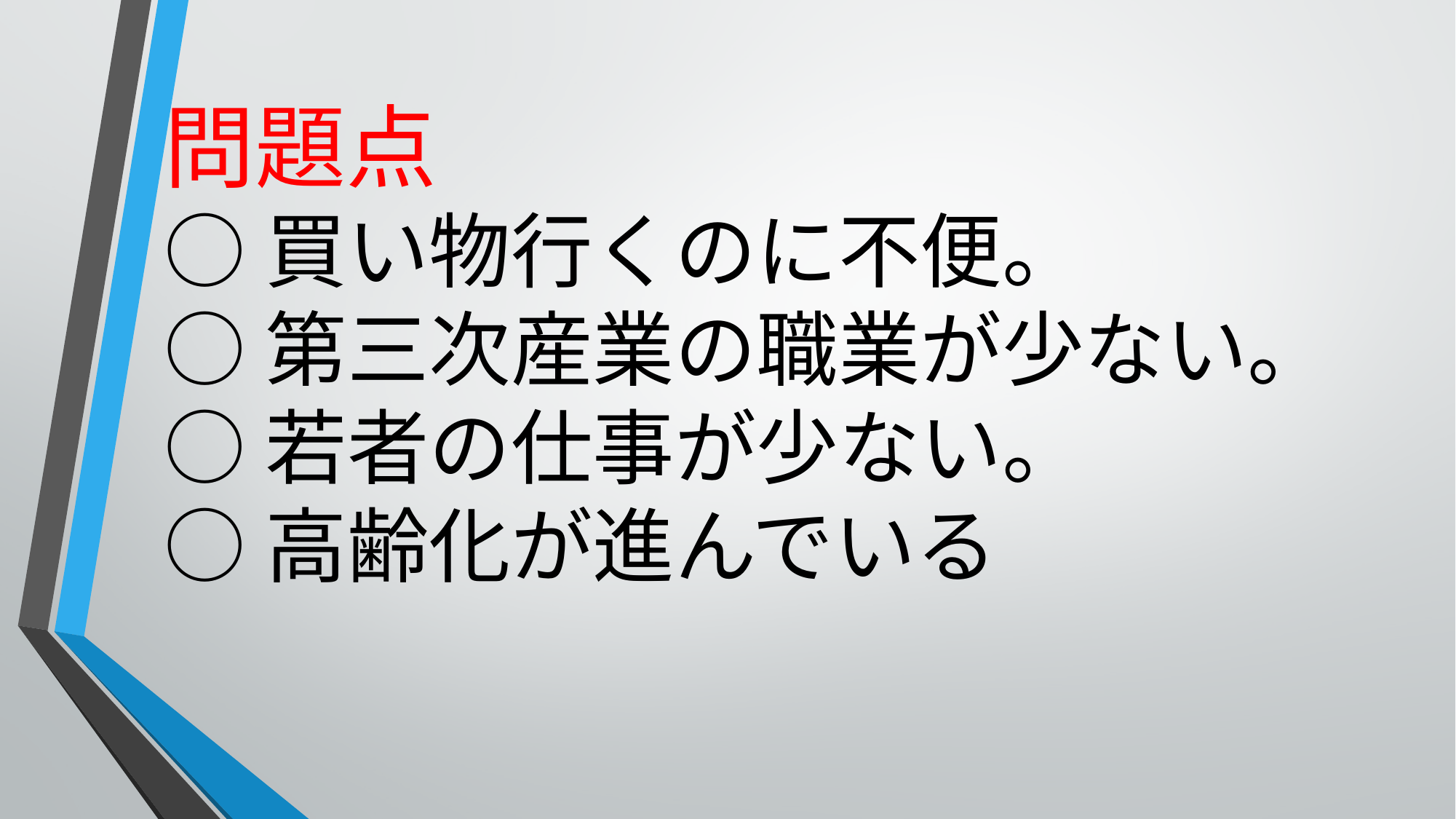

問題点
○買い物行くのに不便。
○第三次産業の職業が少ない。
○若者の仕事が少ない。
○高齢化が進んでいる